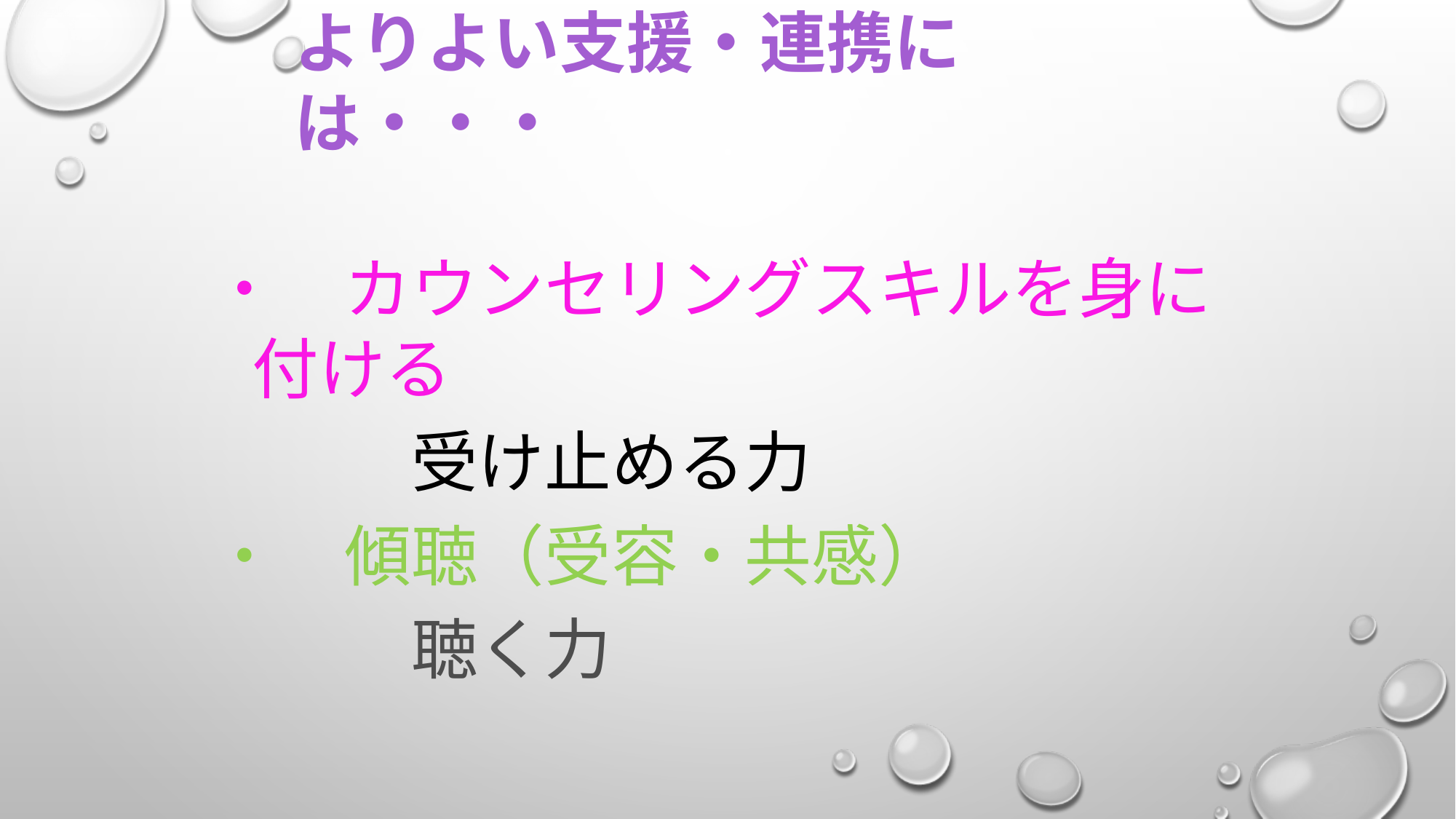

よりよい支援・連携には・・・
・　カウンセリングスキルを身に付ける
　　　受け止める力
・　傾聴（受容・共感）
　　　聴く力